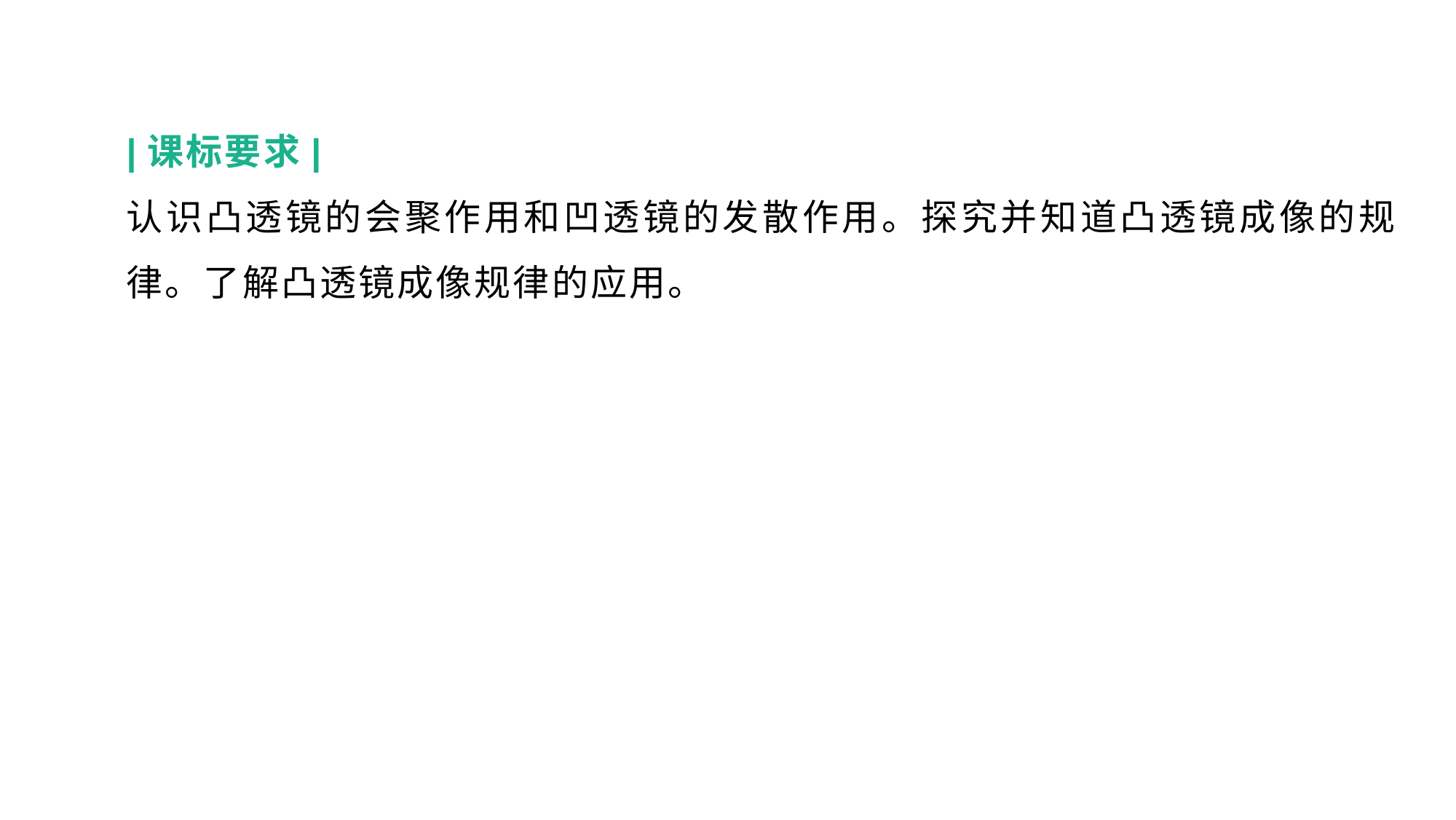

|课标要求|
认识凸透镜的会聚作用和凹透镜的发散作用。探究并知道凸透镜成像的规律。了解凸透镜成像规律的应用。
思维导图 构建体系